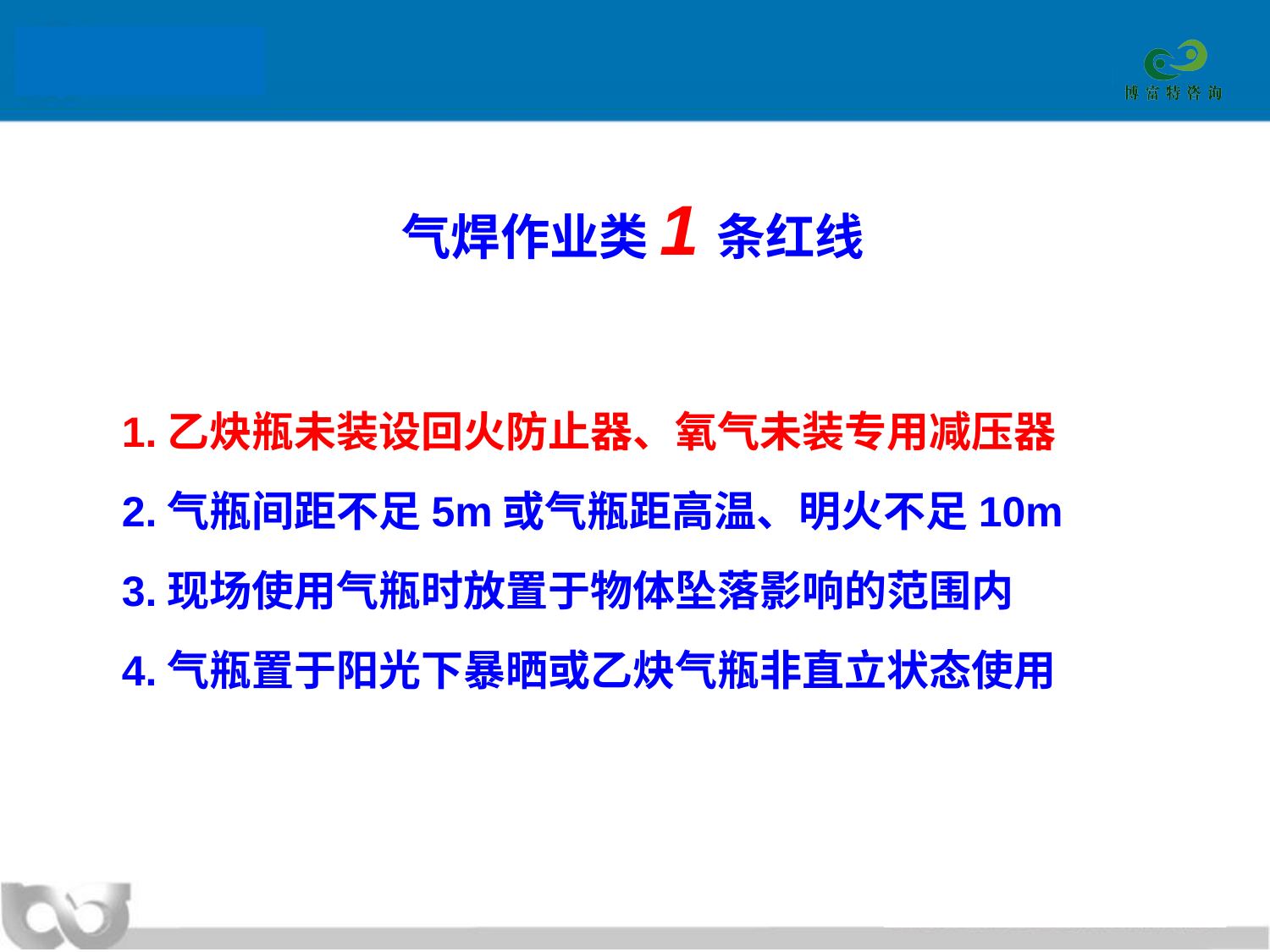

气焊作业类1条红线
# 1.乙炔瓶未装设回火防止器、氧气未装专用减压器 2.气瓶间距不足5m或气瓶距高温、明火不足10m 3.现场使用气瓶时放置于物体坠落影响的范围内 4.气瓶置于阳光下暴晒或乙炔气瓶非直立状态使用